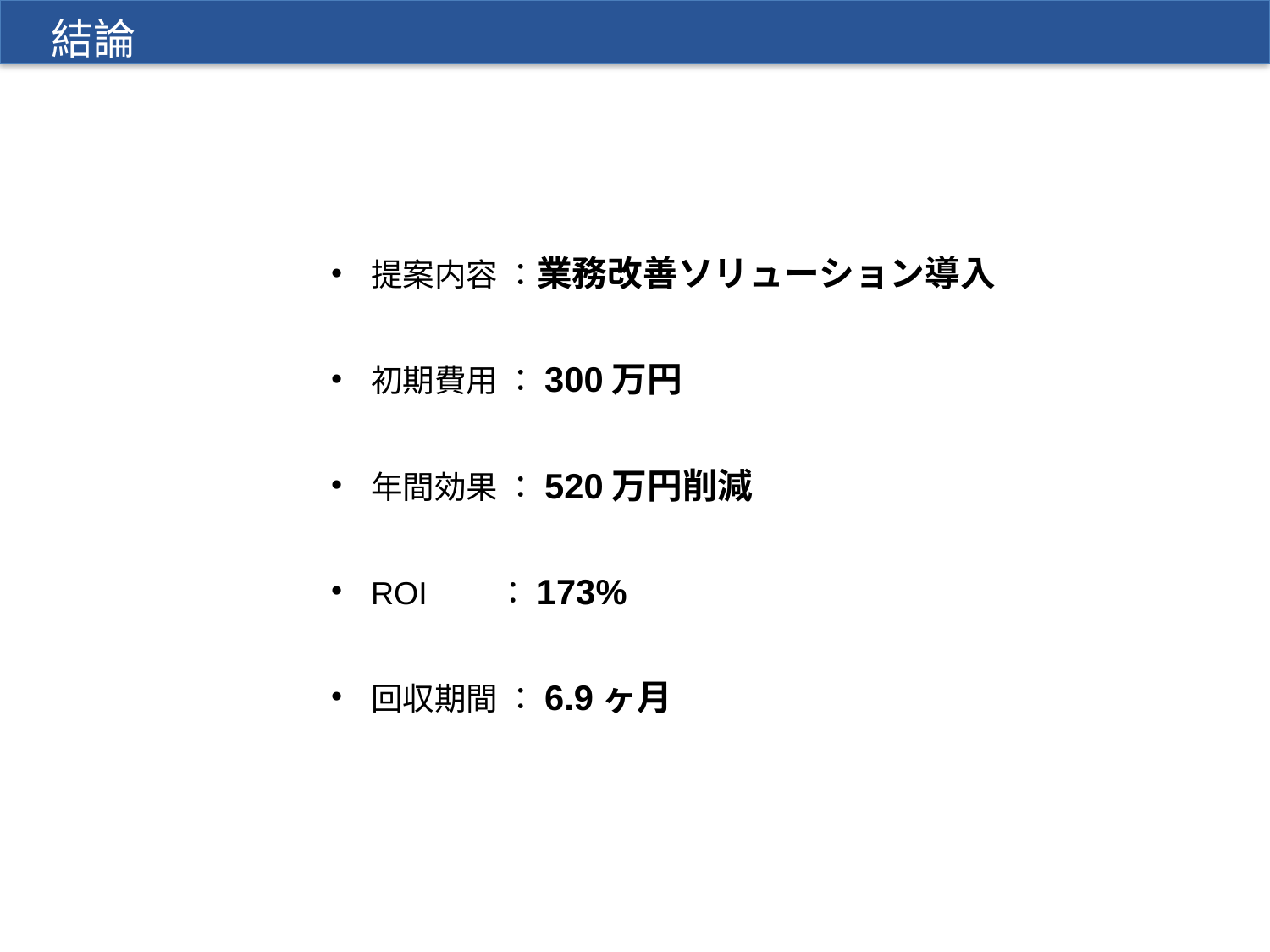

結論
提案内容 ：業務改善ソリューション導入
初期費用 ：300万円
年間効果 ：520万円削減
ROI       ：173%
回収期間 ：6.9ヶ月